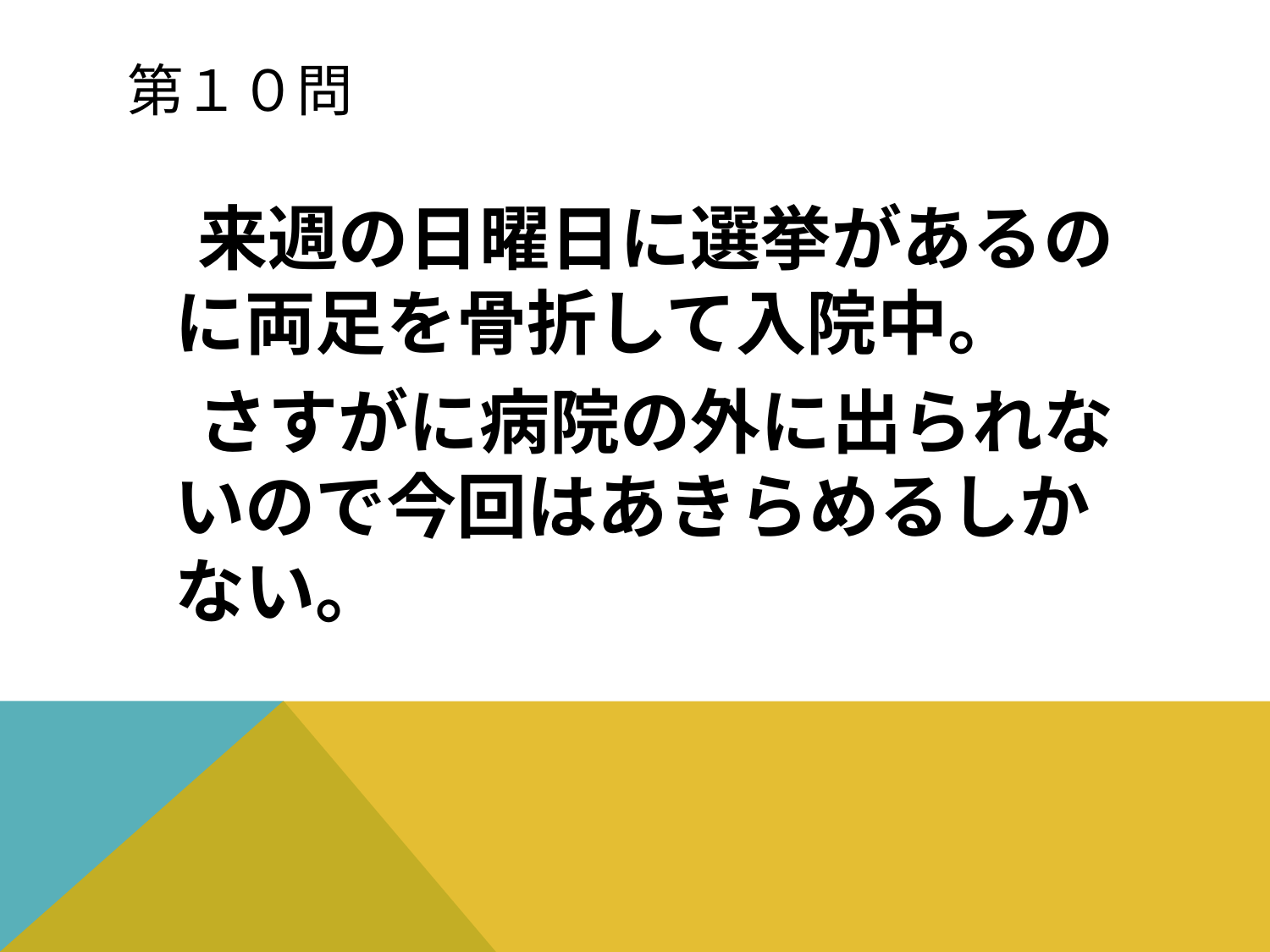

# 第１０問
　来週の日曜日に選挙があるのに両足を骨折して入院中。
　さすがに病院の外に出られないので今回はあきらめるしかない。